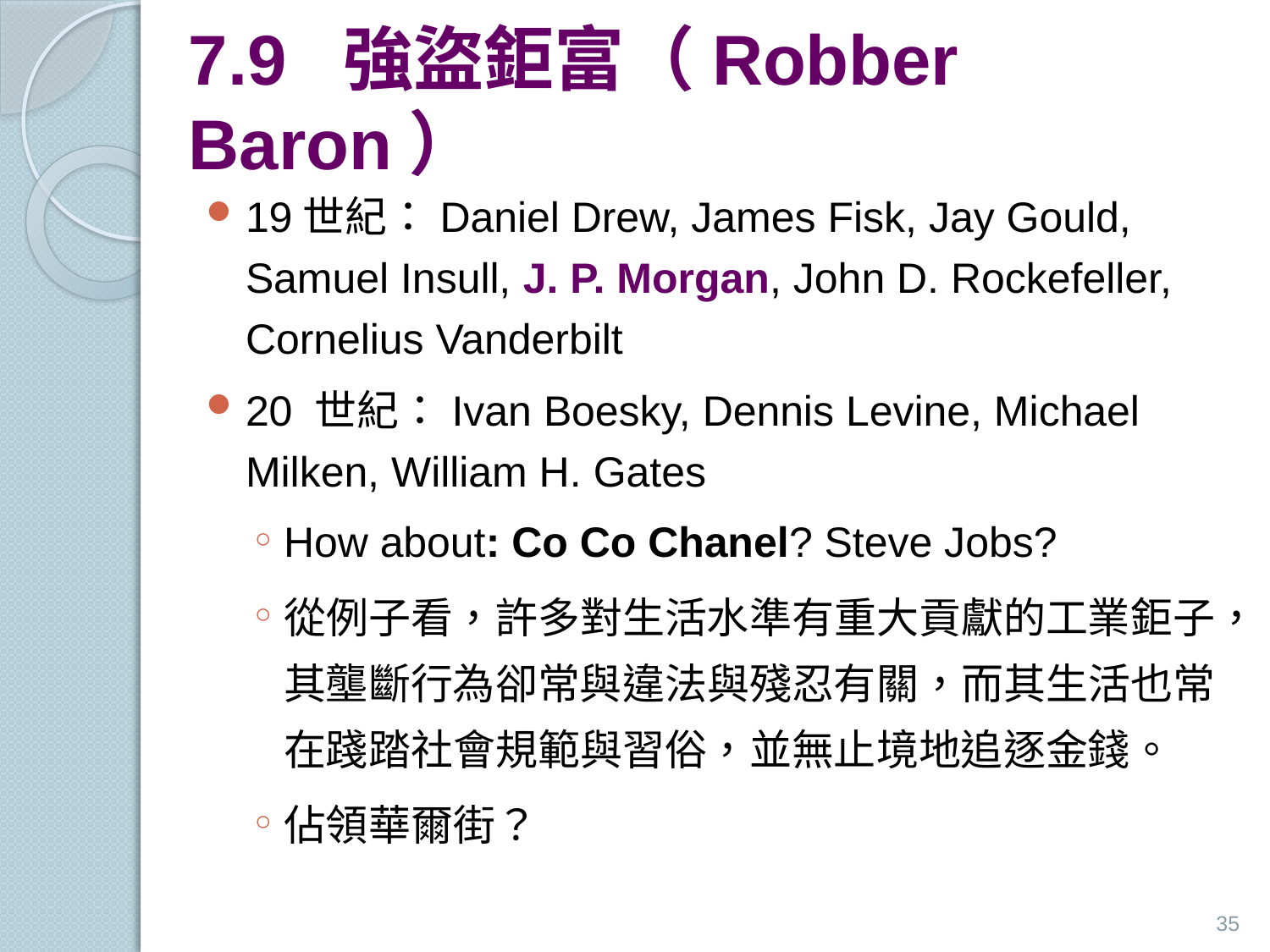

# 7.9  強盜鉅富（Robber Baron）
19世紀：Daniel Drew, James Fisk, Jay Gould, Samuel Insull, J. P. Morgan, John D. Rockefeller, Cornelius Vanderbilt
20 世紀：Ivan Boesky, Dennis Levine, Michael Milken, William H. Gates
How about: Co Co Chanel? Steve Jobs?
從例子看，許多對生活水準有重大貢獻的工業鉅子，其壟斷行為卻常與違法與殘忍有關，而其生活也常在踐踏社會規範與習俗，並無止境地追逐金錢。
佔領華爾街？
35